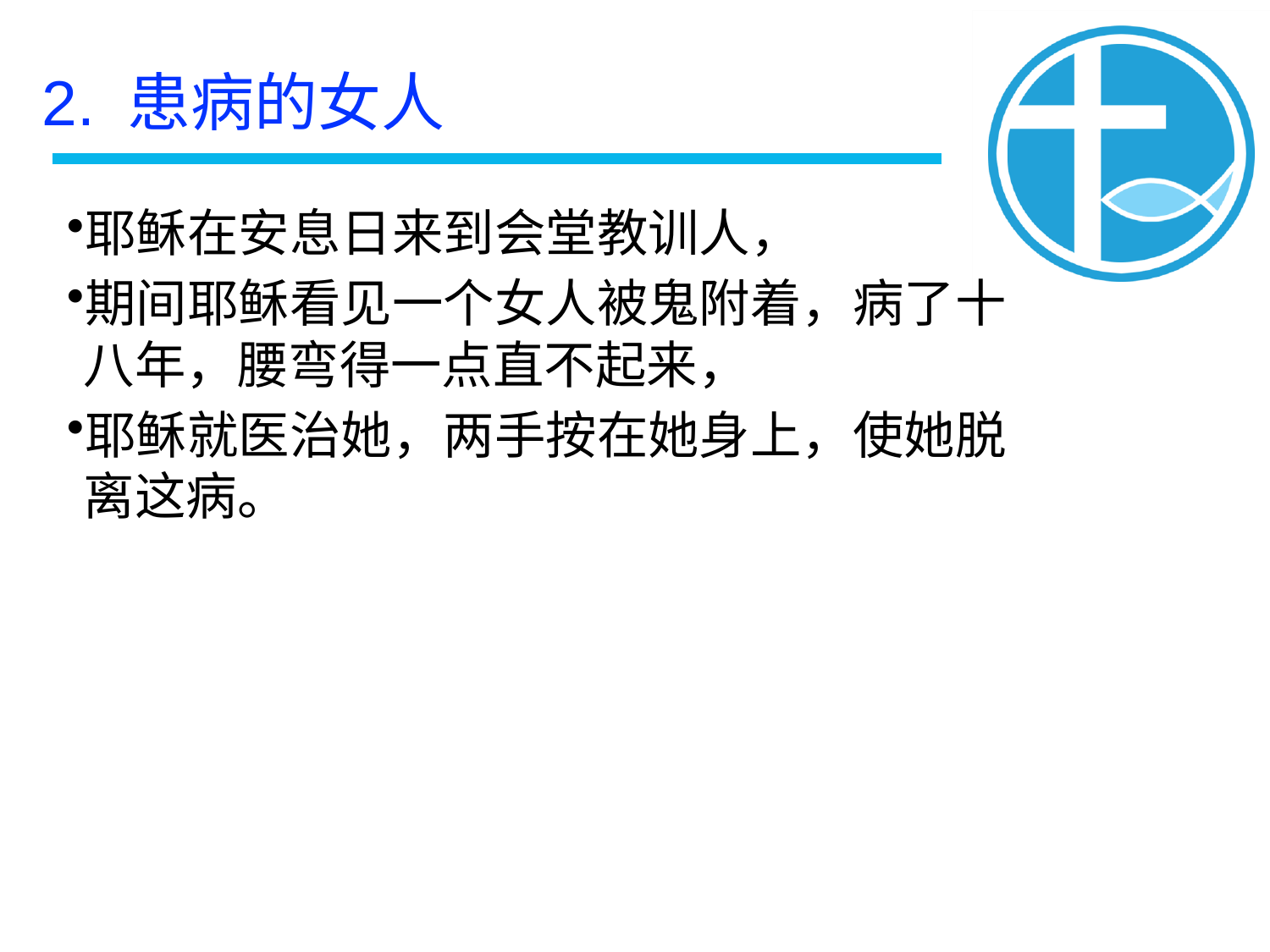

2. 患病的女人
耶稣在安息日来到会堂教训人，
期间耶稣看见一个女人被鬼附着，病了十八年，腰弯得一点直不起来，
耶稣就医治她，两手按在她身上，使她脱离这病。